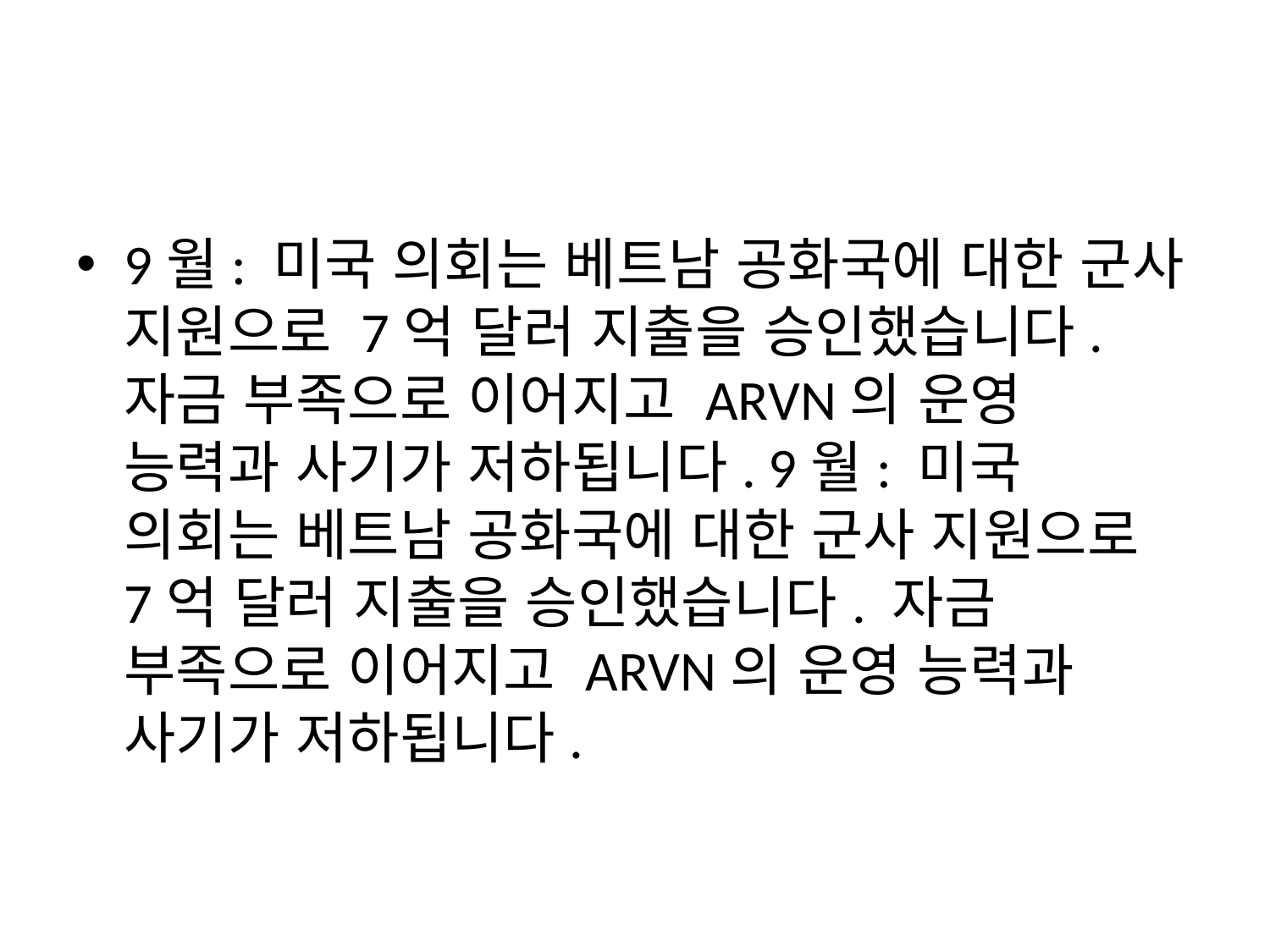

9월: 미국 의회는 베트남 공화국에 대한 군사 지원으로 7억 달러 지출을 승인했습니다. 자금 부족으로 이어지고 ARVN의 운영 능력과 사기가 저하됩니다. 9월: 미국 의회는 베트남 공화국에 대한 군사 지원으로 7억 달러 지출을 승인했습니다. 자금 부족으로 이어지고 ARVN의 운영 능력과 사기가 저하됩니다.